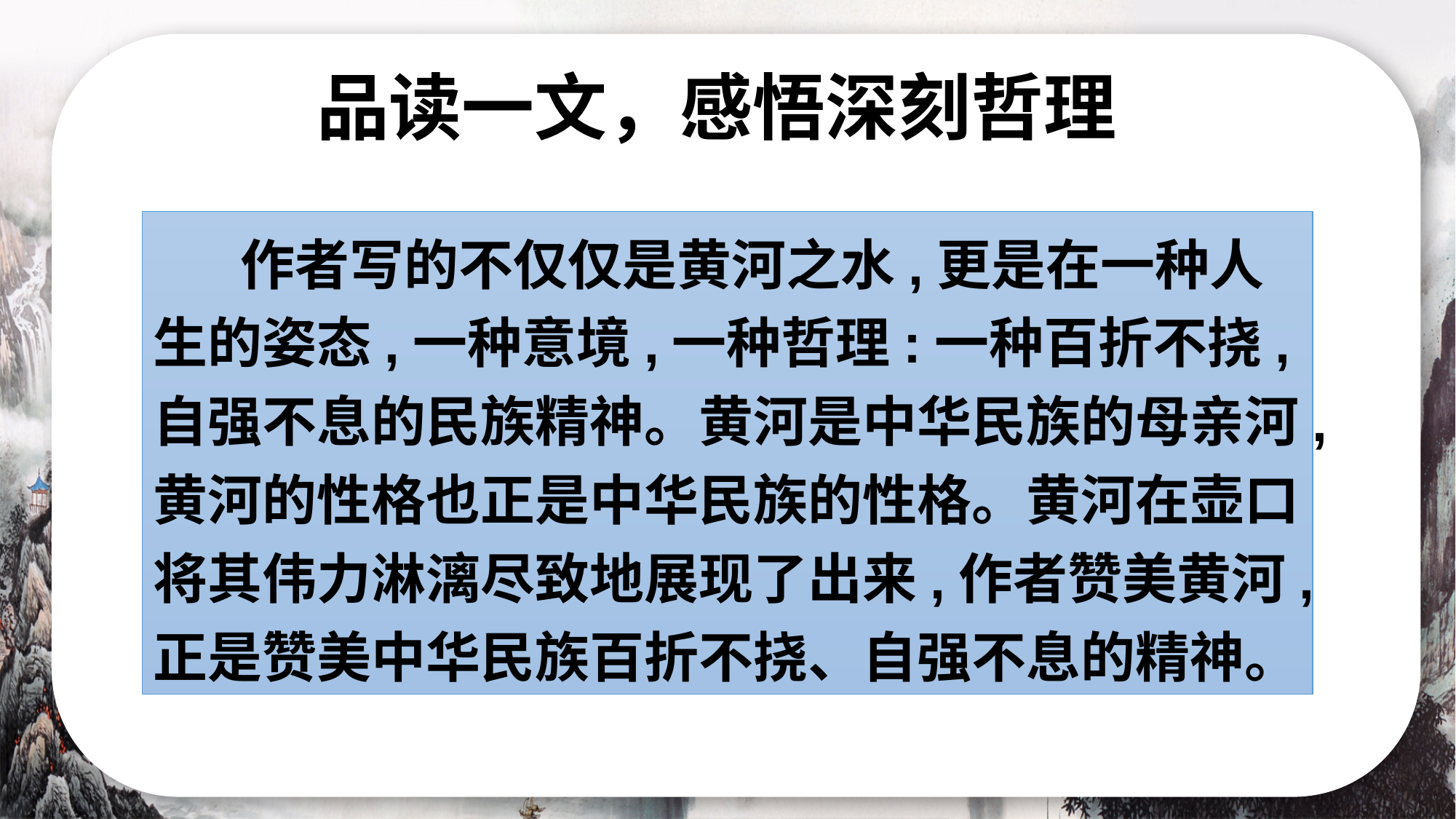

品读一文，感悟深刻哲理
      作者写的不仅仅是黄河之水,更是在一种人生的姿态,一种意境,一种哲理:一种百折不挠,自强不息的民族精神。黄河是中华民族的母亲河,黄河的性格也正是中华民族的性格。黄河在壶口将其伟力淋漓尽致地展现了出来,作者赞美黄河,正是赞美中华民族百折不挠、自强不息的精神。